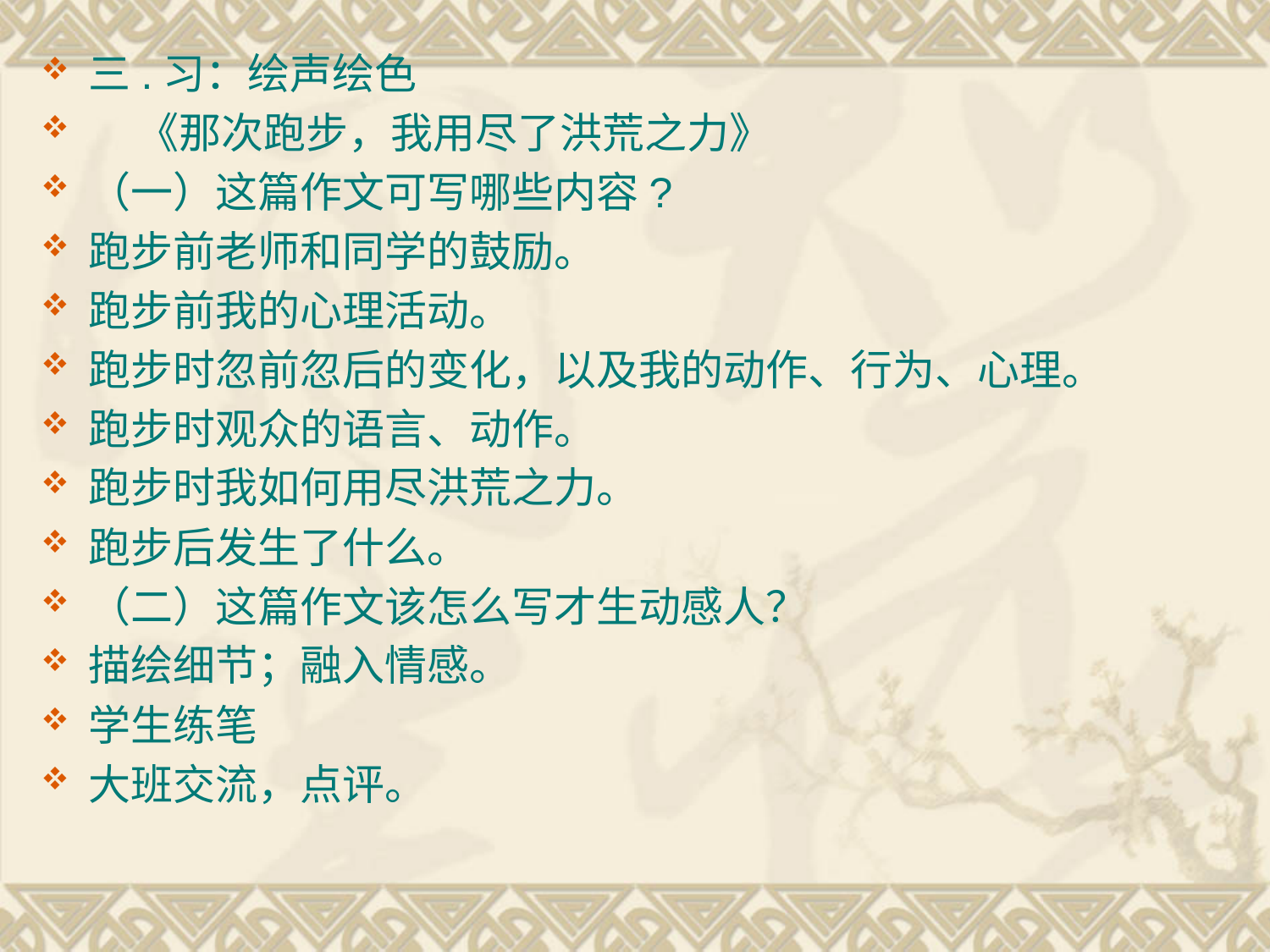

三.习：绘声绘色
    《那次跑步，我用尽了洪荒之力》
（一）这篇作文可写哪些内容?
跑步前老师和同学的鼓励。
跑步前我的心理活动。
跑步时忽前忽后的变化，以及我的动作、行为、心理。
跑步时观众的语言、动作。
跑步时我如何用尽洪荒之力。
跑步后发生了什么。
（二）这篇作文该怎么写才生动感人？
描绘细节；融入情感。
学生练笔
大班交流，点评。